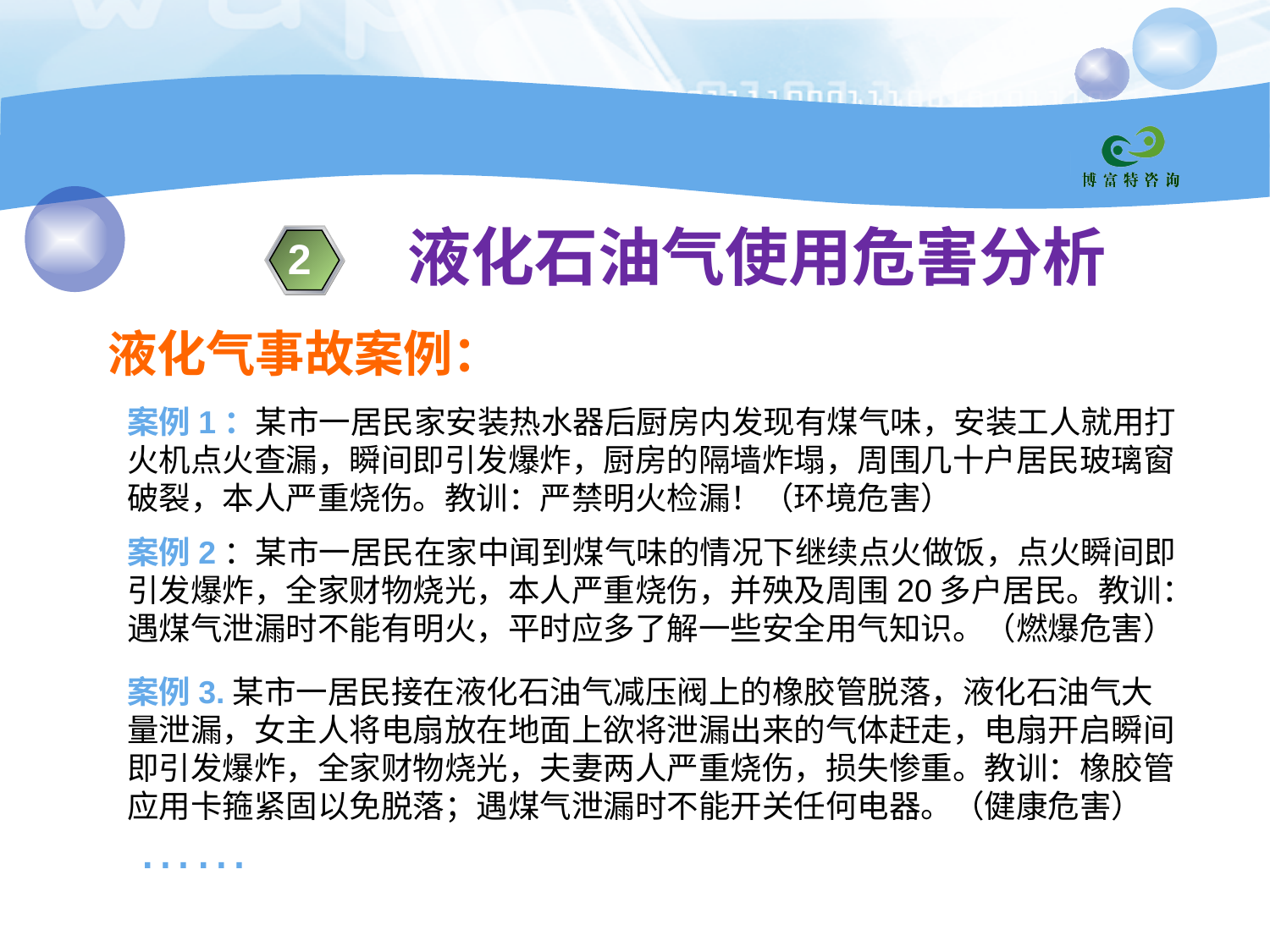

液化石油气使用危害分析

2
液化气事故案例：
案例1：某市一居民家安装热水器后厨房内发现有煤气味，安装工人就用打火机点火查漏，瞬间即引发爆炸，厨房的隔墙炸塌，周围几十户居民玻璃窗破裂，本人严重烧伤。教训：严禁明火检漏！（环境危害）
案例2：某市一居民在家中闻到煤气味的情况下继续点火做饭，点火瞬间即引发爆炸，全家财物烧光，本人严重烧伤，并殃及周围20多户居民。教训：遇煤气泄漏时不能有明火，平时应多了解一些安全用气知识。（燃爆危害）
案例3.某市一居民接在液化石油气减压阀上的橡胶管脱落，液化石油气大量泄漏，女主人将电扇放在地面上欲将泄漏出来的气体赶走，电扇开启瞬间即引发爆炸，全家财物烧光，夫妻两人严重烧伤，损失惨重。教训：橡胶管应用卡箍紧固以免脱落；遇煤气泄漏时不能开关任何电器。（健康危害）
……